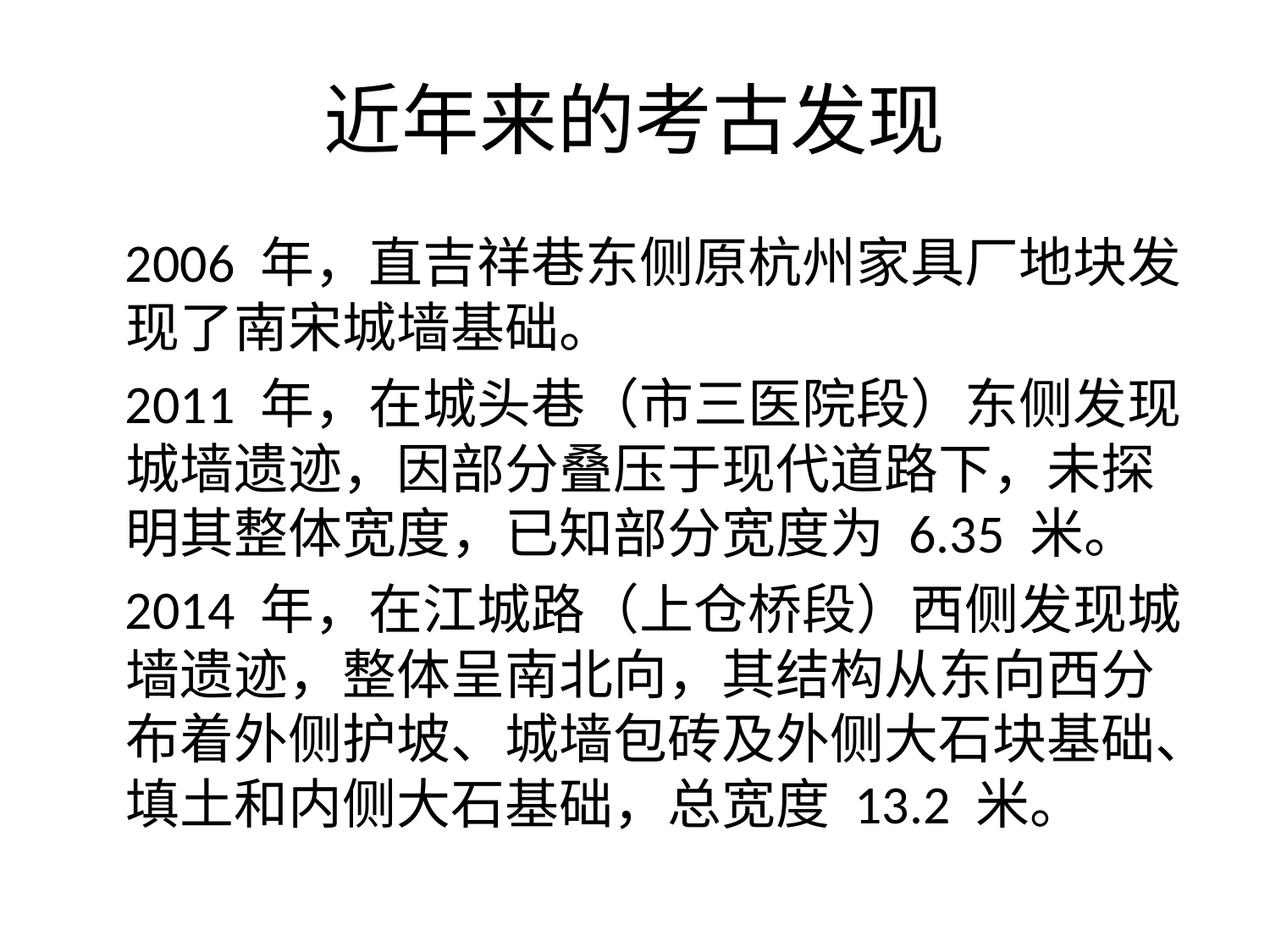

# 近年来的考古发现
    2006 年，直吉祥巷东侧原杭州家具厂地块发现了南宋城墙基础。
    2011 年，在城头巷（市三医院段）东侧发现城墙遗迹，因部分叠压于现代道路下，未探明其整体宽度，已知部分宽度为 6.35 米。
    2014 年，在江城路（上仓桥段）西侧发现城墙遗迹，整体呈南北向，其结构从东向西分布着外侧护坡、城墙包砖及外侧大石块基础、填土和内侧大石基础，总宽度 13.2 米。